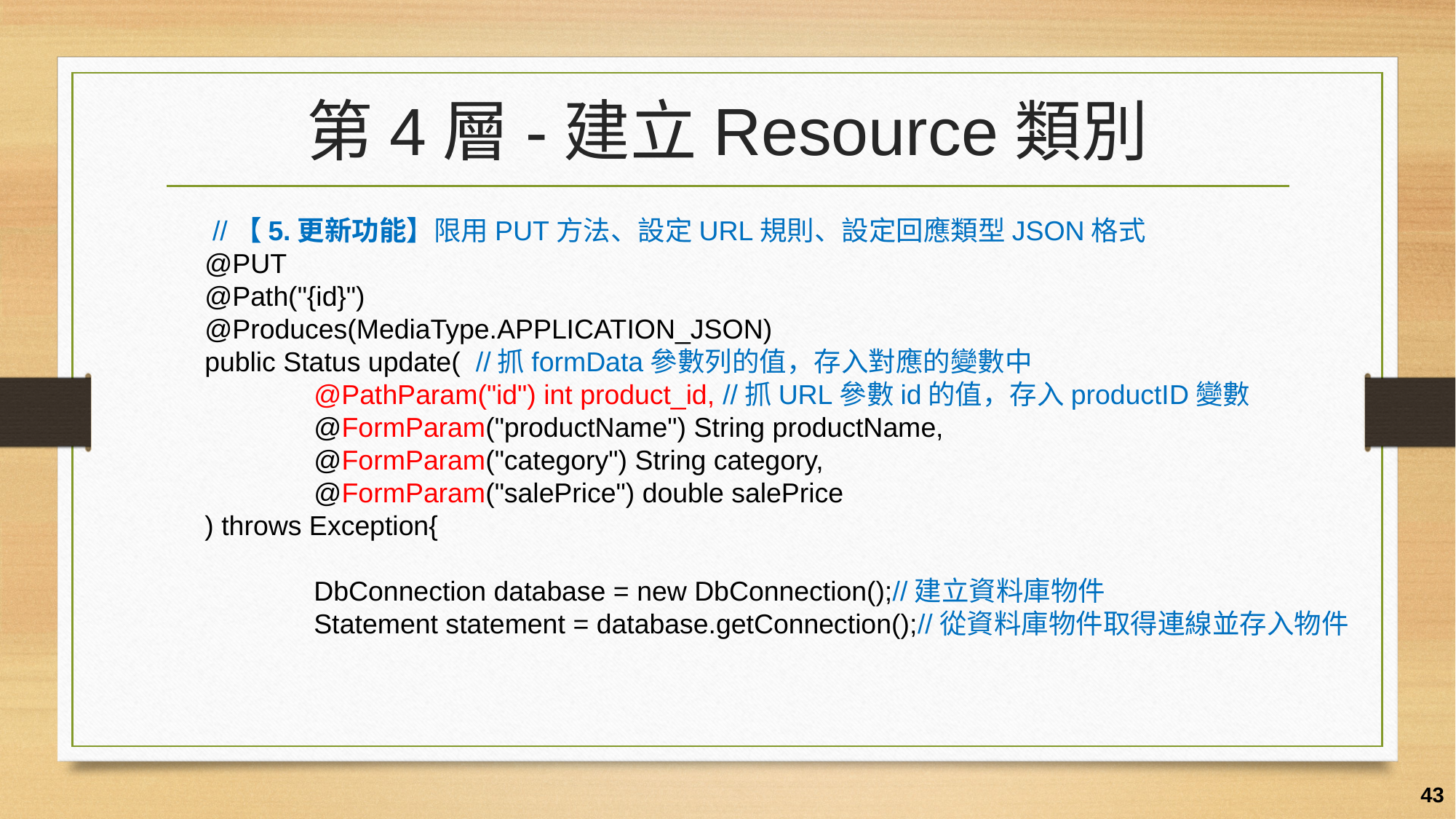

# 第4層-建立Resource類別
	 //【5.更新功能】限用PUT方法、設定URL規則、設定回應類型JSON格式
	@PUT
	@Path("{id}")
	@Produces(MediaType.APPLICATION_JSON)
	public Status update(  //抓formData參數列的值，存入對應的變數中
		@PathParam("id") int product_id, //抓URL參數id的值，存入productID變數
	    	@FormParam("productName") String productName,
	    	@FormParam("category") String category,
	    	@FormParam("salePrice") double salePrice
 	) throws Exception{

		DbConnection database = new DbConnection();//建立資料庫物件
		Statement statement = database.getConnection();//從資料庫物件取得連線並存入物件
43